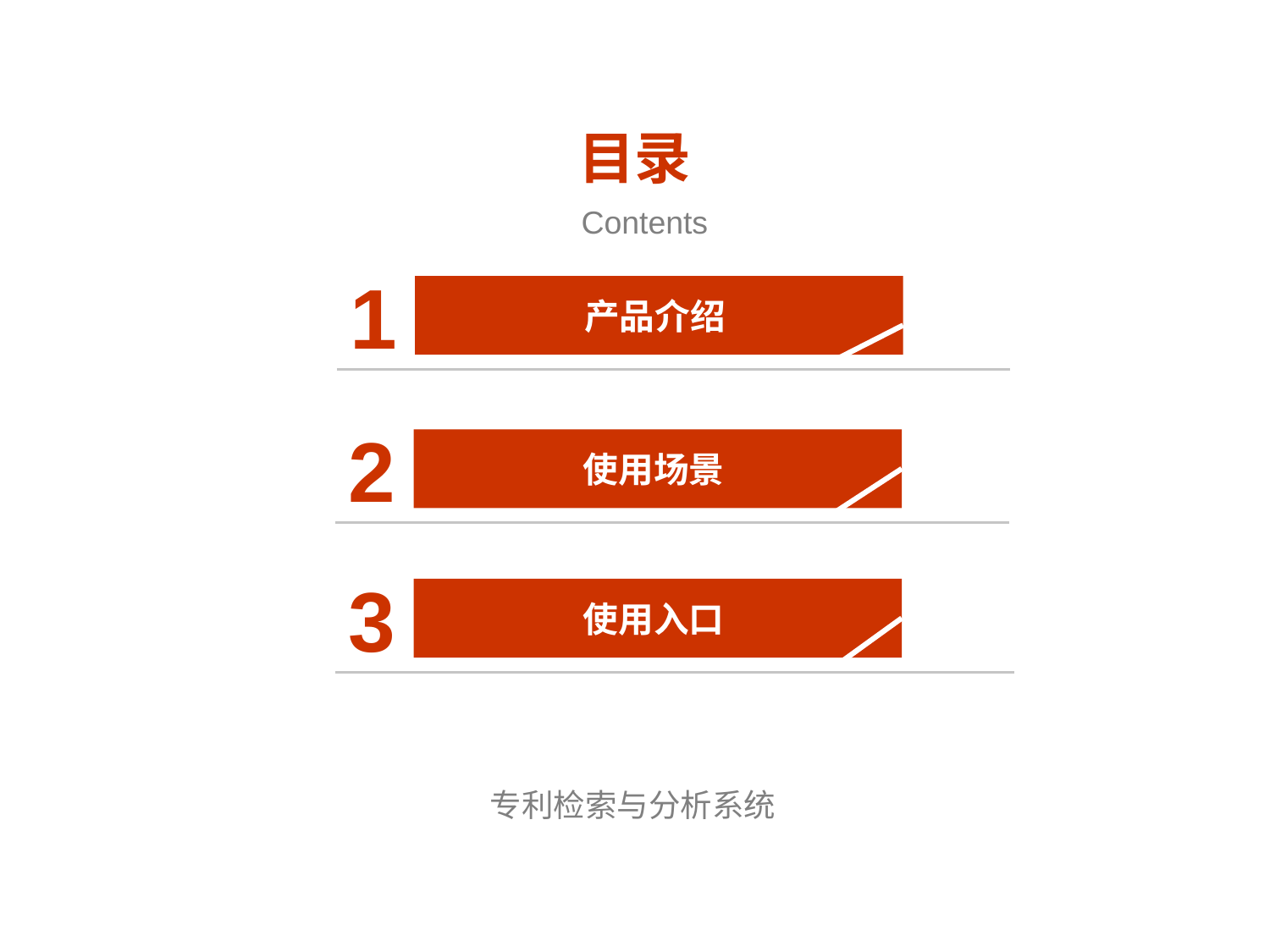

目录
Contents
1
产品介绍
2
使用场景
3
使用入口
专利检索与分析系统